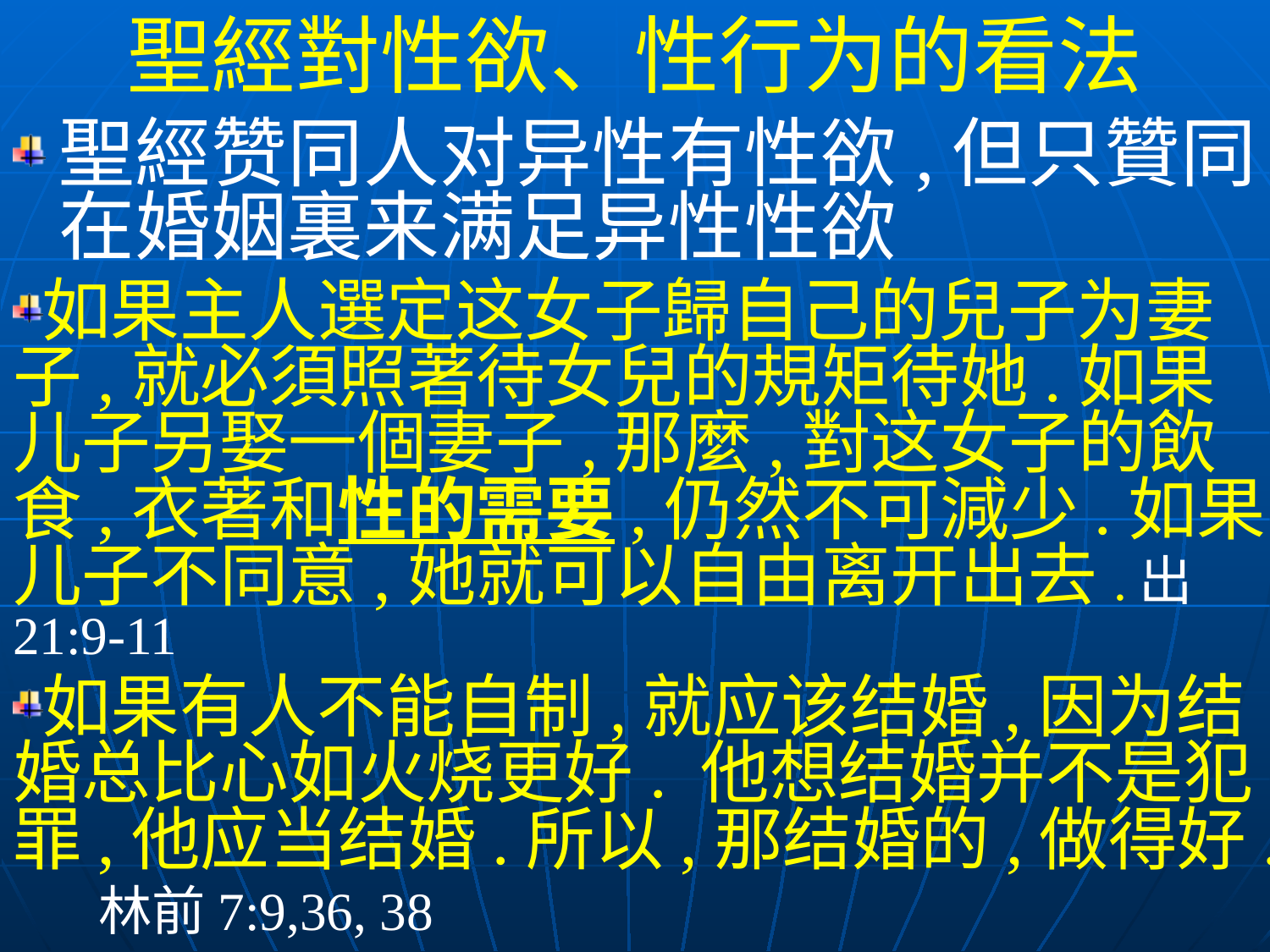

# 聖經對性欲、性行为的看法
聖經赞同人对异性有性欲,但只贊同在婚姻裏来满足异性性欲
如果主人選定这女子歸自己的兒子为妻子,就必須照著待女兒的規矩待她.如果儿子另娶一個妻子,那麼,對这女子的飲食,衣著和性的需要,仍然不可減少.如果儿子不同意,她就可以自由离开出去.出21:9-11
如果有人不能自制,就应该结婚,因为结婚总比心如火烧更好. 他想结婚并不是犯罪,他应当结婚.所以,那结婚的,做得好.    林前7:9,36, 38